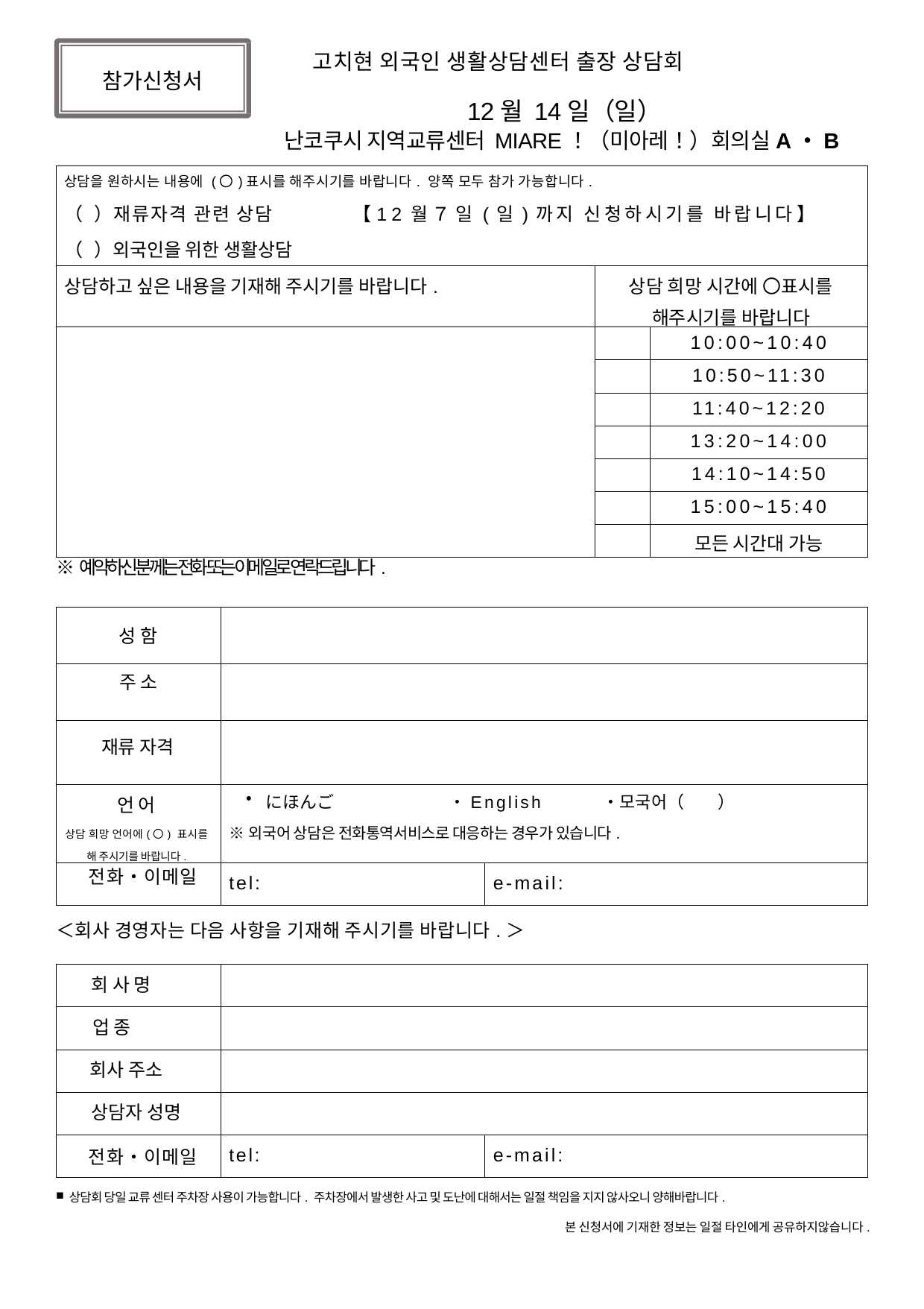

고치현 외국인 생활상담센터 출장 상담회
참가신청서

12월 14일（일）
난코쿠시 지역교류센터 MIARE！（미아레！）회의실A・B
| 상담을 원하시는 내용에 (〇)표시를 해주시기를 바랍니다. 양쪽 모두 참가 가능합니다. 　 　　 （ ）재류자격 관련 상담 【12월７일(일)까지 신청하시기를 바랍니다】 （ ）외국인을 위한 생활상담 |  |  |
| --- | --- | --- |
| 상담하고 싶은 내용을 기재해 주시기를 바랍니다. | 상담 희망 시간에 〇표시를 해주시기를 바랍니다 |  |
|  |  | 10:00~10:40 |
|  |  | 10:50~11:30 |
|  |  | 11:40~12:20 |
|  |  | 13:20~14:00 |
|  |  | 14:10~14:50 |
|  |  | 15:00~15:40 |
|  |  | 모든 시간대 가능 |
※ 예약하신 분께는 전화 또는 이메일로 연락드립니다.
| 성 함 |  |  |
| --- | --- | --- |
| 주 소 |  |  |
| 재류 자격 |  |  |
| 언 어 　　 상담 희망 언어에(〇) 표시를 해 주시기를 바랍니다. | にほんご ・English ・모국어（ ） ※외국어 상담은 전화통역서비스로 대응하는 경우가 있습니다. |  |
| 전화・이메일 | tel: | e-mail: |
＜회사 경영자는 다음 사항을 기재해 주시기를 바랍니다.＞
| 회 사 명 |  |  |
| --- | --- | --- |
| 업 종 |  |  |
| 회사 주소 |  |  |
| 상담자 성명 |  |  |
| 전화・이메일 | tel: | e-mail: |

상담회 당일 교류 센터 주차장 사용이 가능합니다. 주차장에서 발생한 사고 및 도난에 대해서는 일절 책임을 지지 않사오니 양해바랍니다.

본 신청서에 기재한 정보는 일절 타인에게 공유하지않습니다.